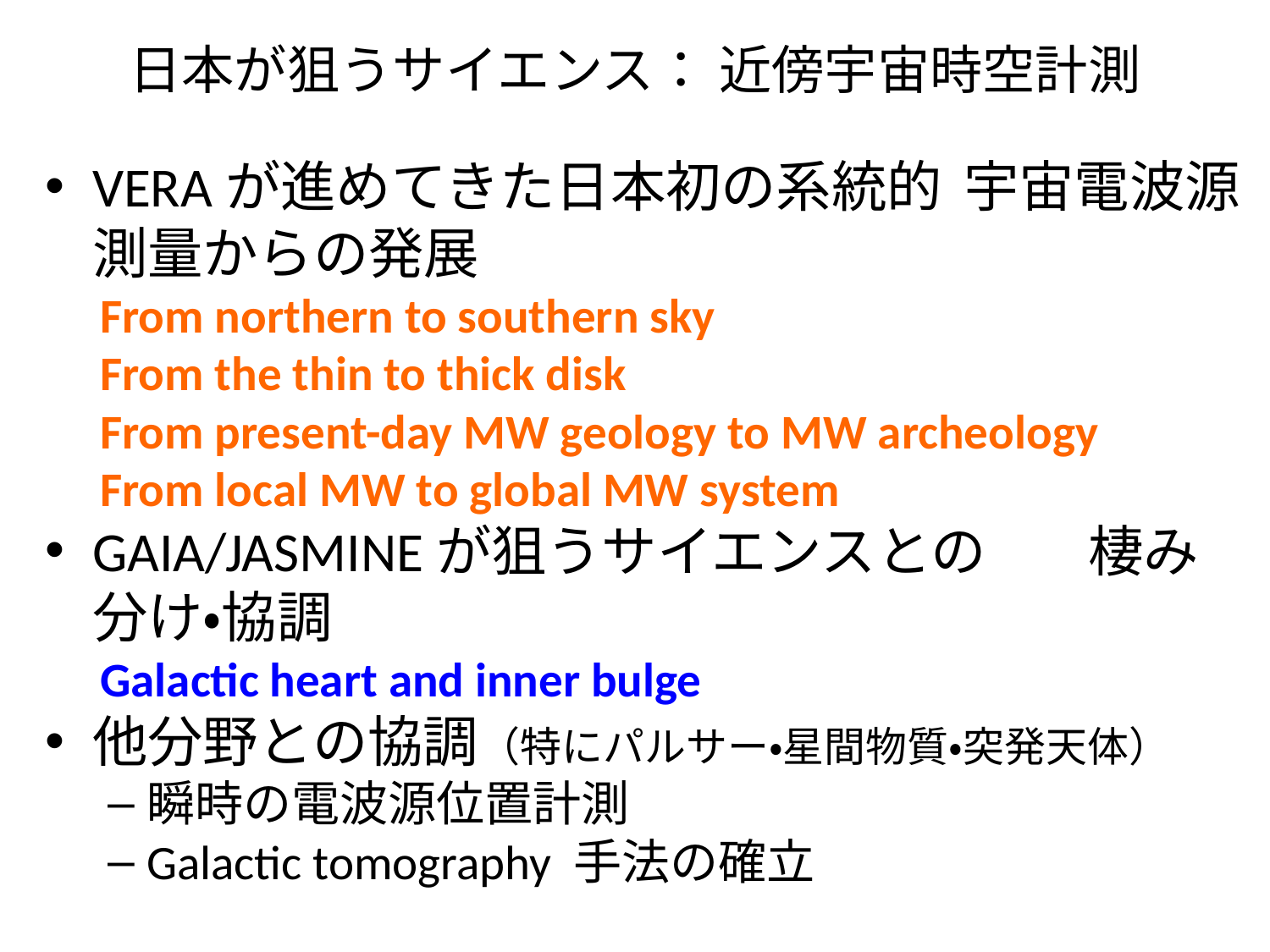

# 日本が狙うサイエンス： 近傍宇宙時空計測
VERAが進めてきた日本初の系統的								宇宙電波源測量からの発展
From northern to southern sky
From the thin to thick disk
From present-day MW geology to MW archeology
From local MW to global MW system
GAIA/JASMINEが狙うサイエンスとの												棲み分け・協調
Galactic heart and inner bulge
他分野との協調（特にパルサー・星間物質・突発天体）
瞬時の電波源位置計測
Galactic tomography 手法の確立